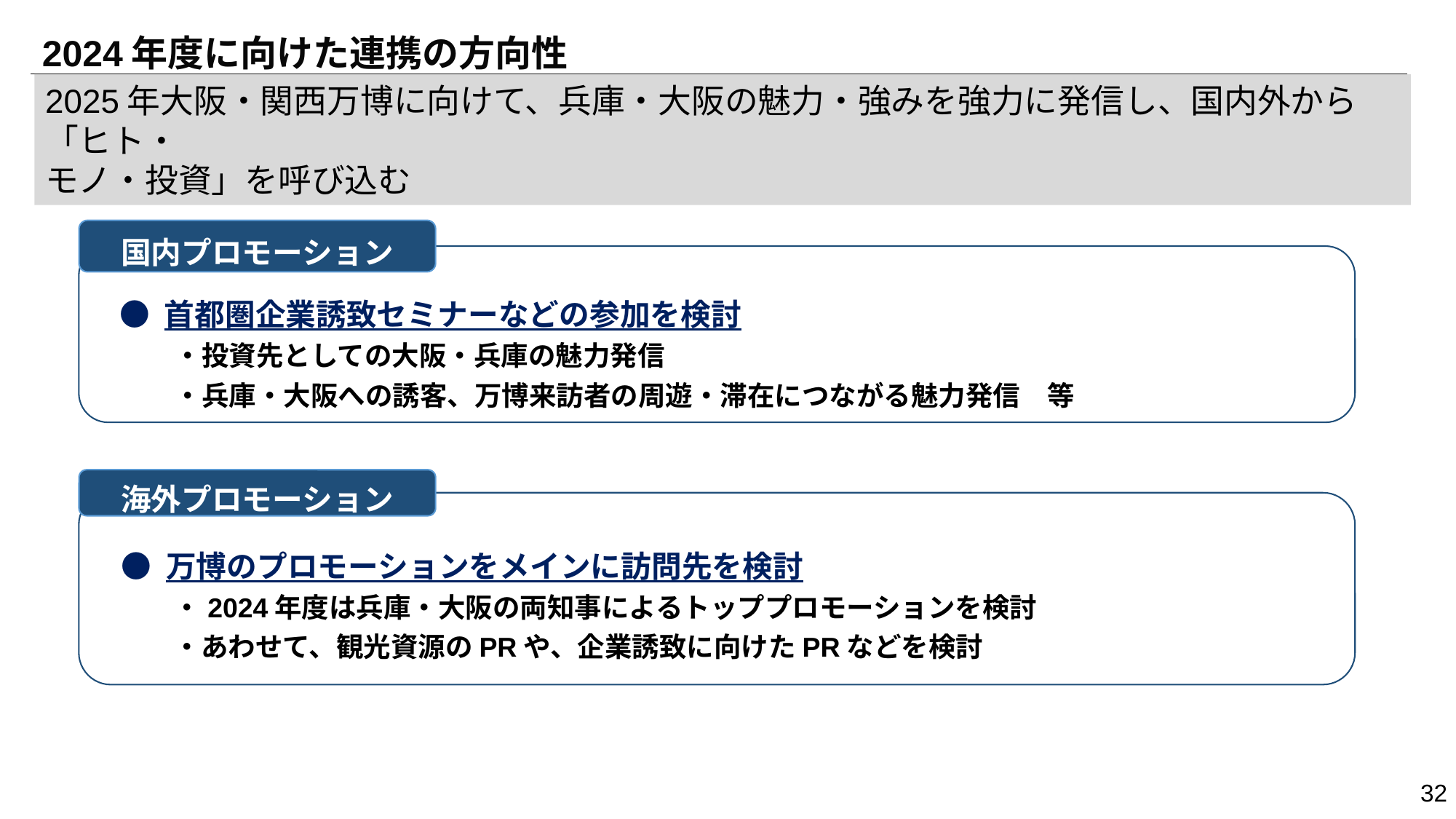

# 2024年度に向けた連携の方向性
2025年大阪・関西万博に向けて、兵庫・大阪の魅力・強みを強力に発信し、国内外から「ヒト・
モノ・投資」を呼び込む
国内プロモーション

● 首都圏企業誘致セミナーなどの参加を検討
　　・投資先としての大阪・兵庫の魅力発信
　　・兵庫・大阪への誘客、万博来訪者の周遊・滞在につながる魅力発信　等
海外プロモーション

● 万博のプロモーションをメインに訪問先を検討
   　・2024年度は兵庫・大阪の両知事によるトッププロモーションを検討
 　  ・あわせて、観光資源のPRや、企業誘致に向けたPRなどを検討
32